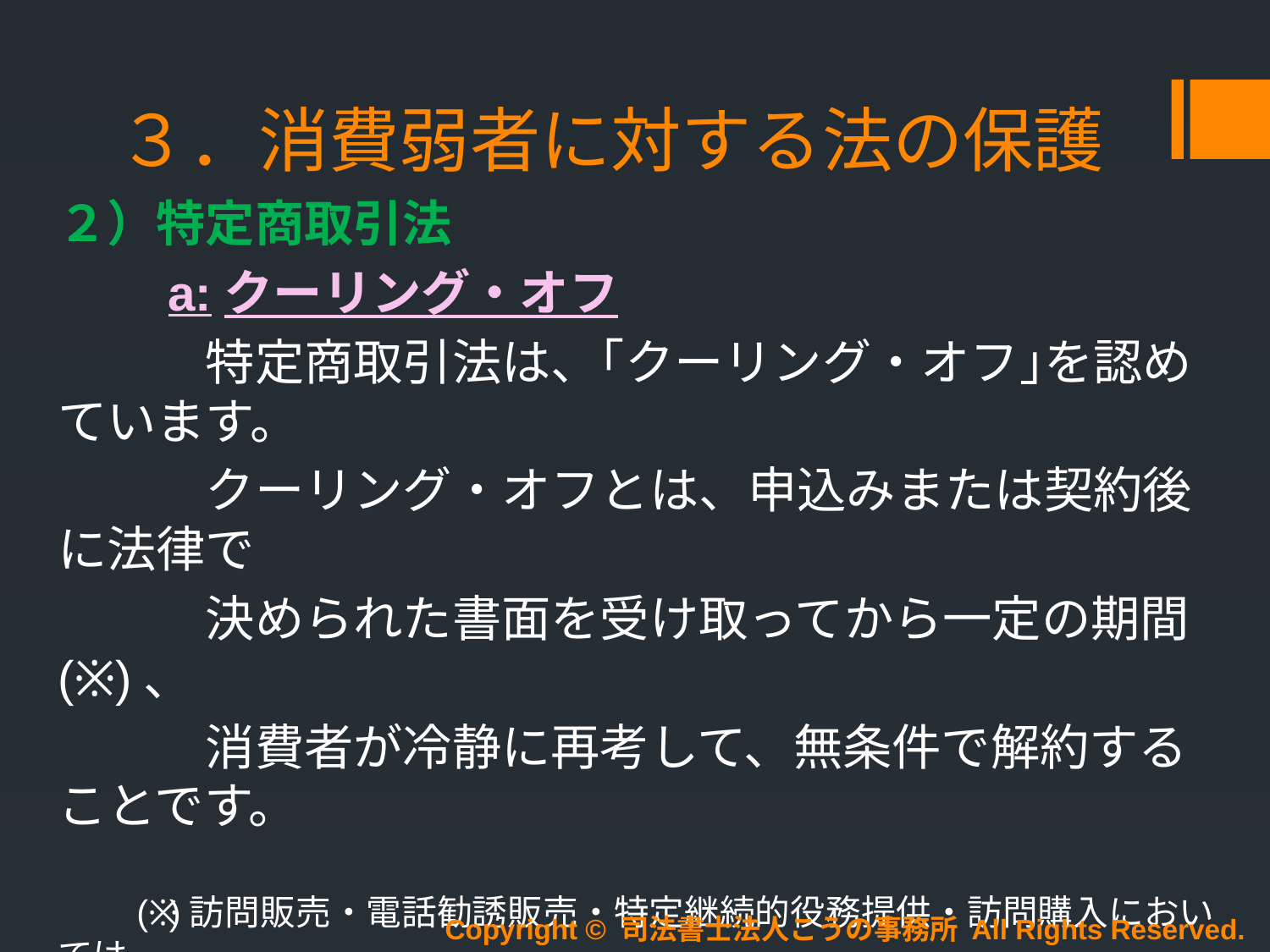

# ３．消費弱者に対する法の保護
２）特定商取引法
　　a:クーリング・オフ
　　　特定商取引法は、｢クーリング・オフ｣を認めています。
　　　クーリング・オフとは、申込みまたは契約後に法律で
　　　決められた書面を受け取ってから一定の期間(※)、
　　　消費者が冷静に再考して、無条件で解約することです。

　　(※)訪問販売・電話勧誘販売・特定継続的役務提供・訪問購入においては
　　　　８日間、連鎖販売取引（マルチ商法）・業務提供誘引販売取引において
　　　　は20日間。通信販売には、クーリング・オフに関する規定はありません。
Copyright © 司法書士法人こうの事務所 All Rights Reserved.